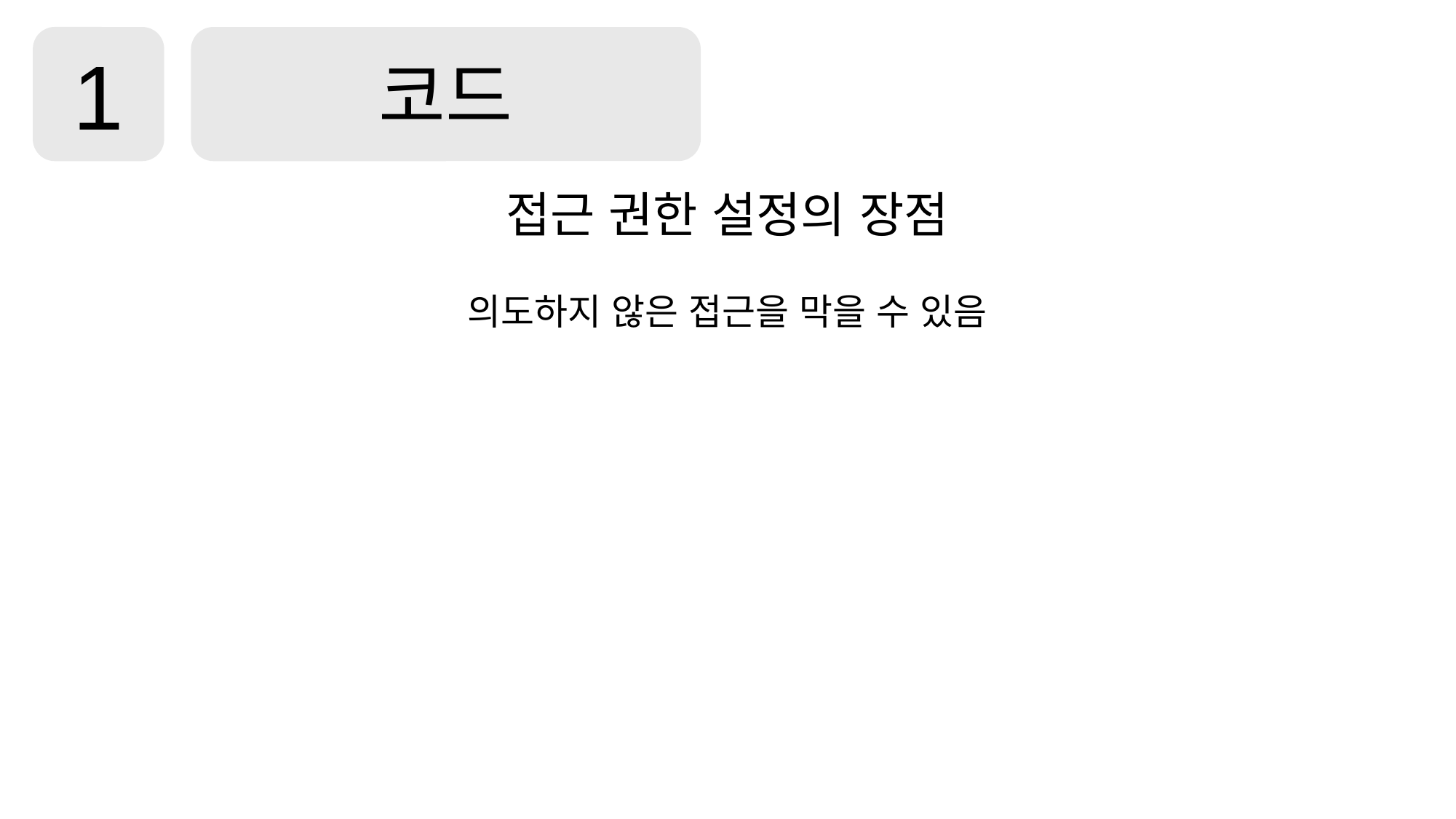

1
코드
접근 권한 설정의 장점
의도하지 않은 접근을 막을 수 있음